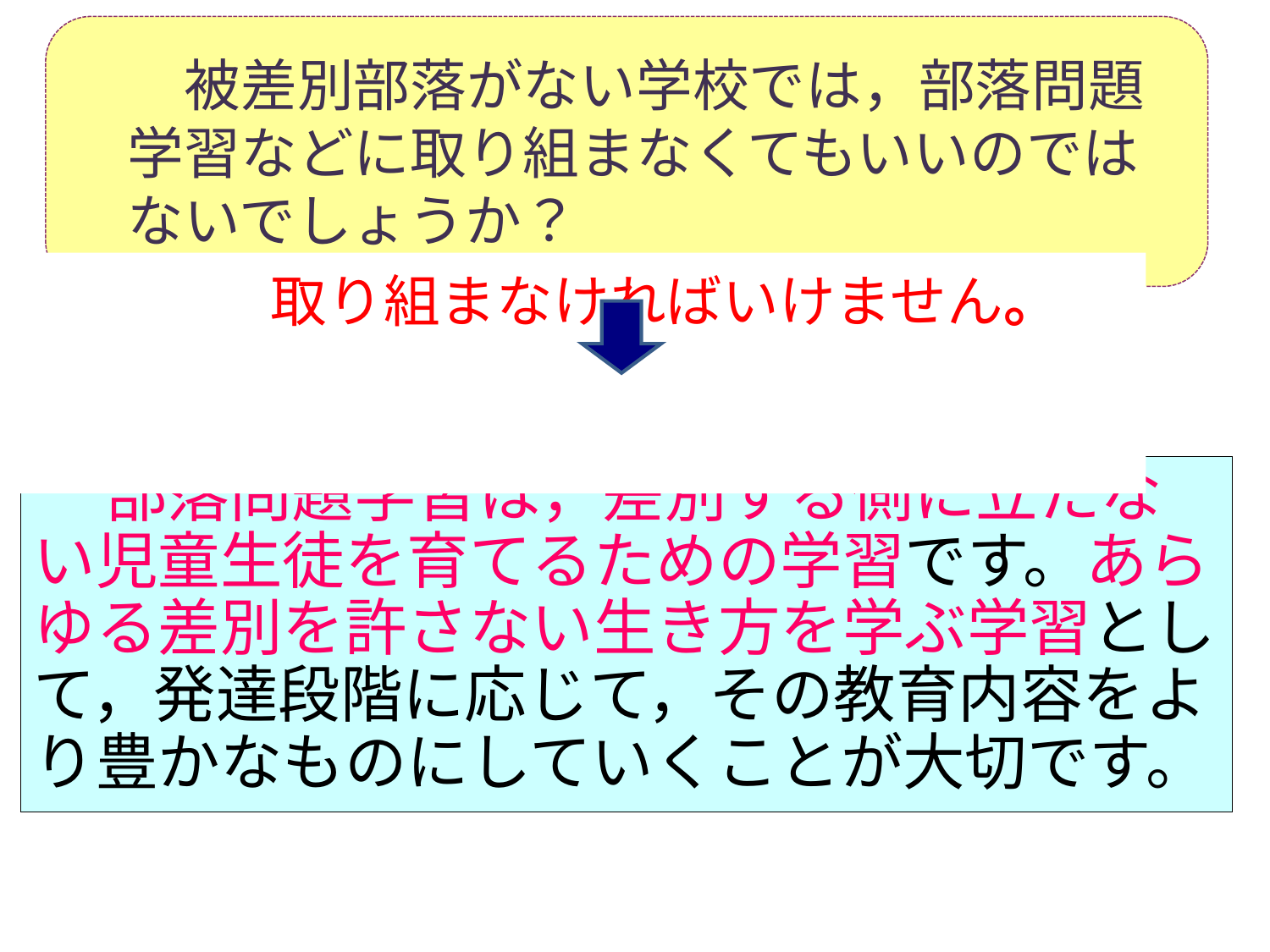

被差別部落がない学校では，部落問題
　学習などに取り組まなくてもいいのでは
　ないでしょうか？
　　　　取り組まなければいけません。

    部落問題学習は，差別する側に立たない児童生徒を育てるための学習です。あらゆる差別を許さない生き方を学ぶ学習として，発達段階に応じて，その教育内容をより豊かなものにしていくことが大切です。